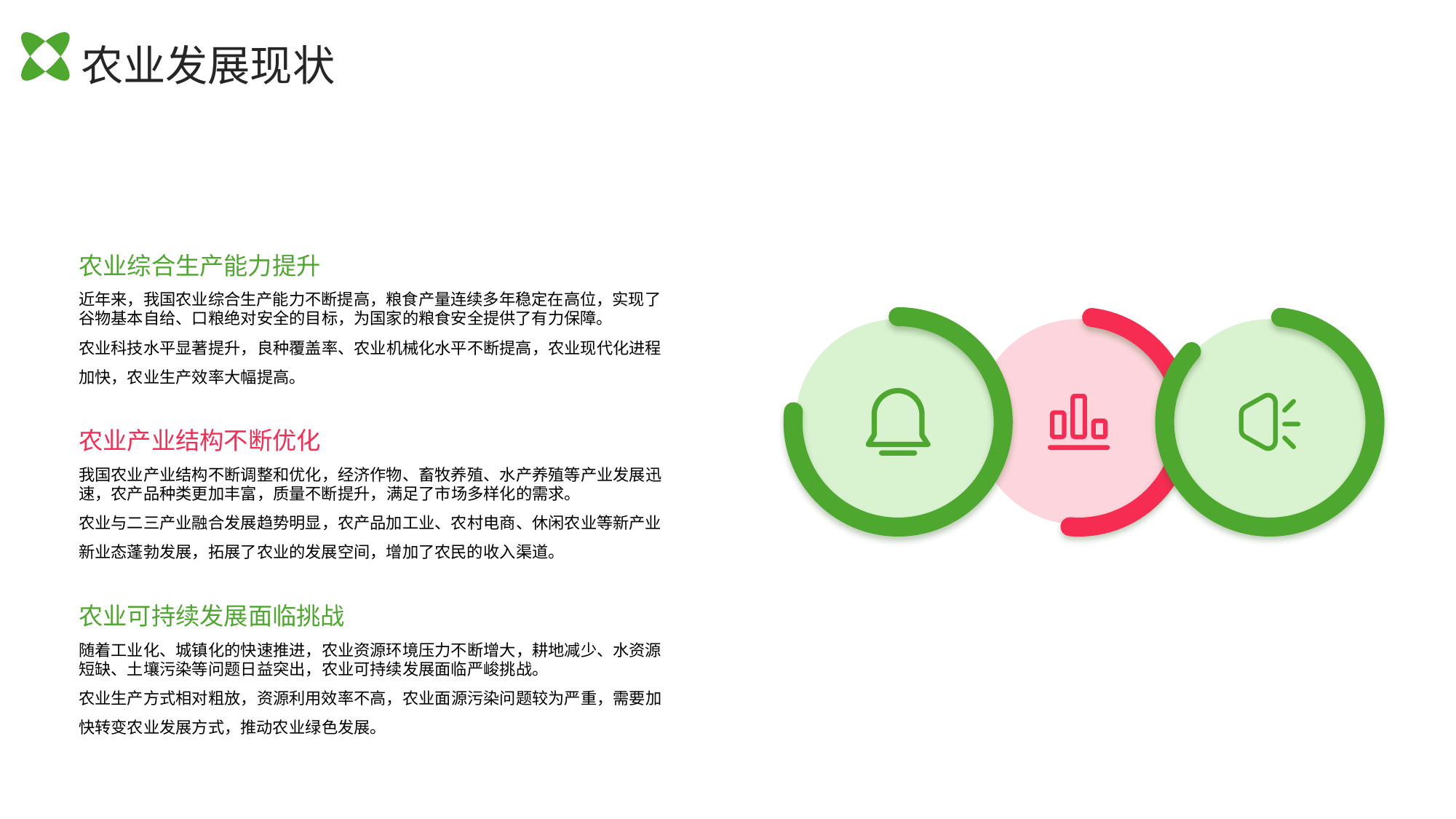

农业发展现状

农业综合生产能力提升
近年来，我国农业综合生产能力不断提高，粮食产量连续多年稳定在高位，实现了谷物基本自给、口粮绝对安全的目标，为国家的粮食安全提供了有力保障。
农业科技水平显著提升，良种覆盖率、农业机械化水平不断提高，农业现代化进程加快，农业生产效率大幅提高。

农业产业结构不断优化
我国农业产业结构不断调整和优化，经济作物、畜牧养殖、水产养殖等产业发展迅速，农产品种类更加丰富，质量不断提升，满足了市场多样化的需求。
农业与二三产业融合发展趋势明显，农产品加工业、农村电商、休闲农业等新产业新业态蓬勃发展，拓展了农业的发展空间，增加了农民的收入渠道。
农业可持续发展面临挑战
随着工业化、城镇化的快速推进，农业资源环境压力不断增大，耕地减少、水资源短缺、土壤污染等问题日益突出，农业可持续发展面临严峻挑战。
农业生产方式相对粗放，资源利用效率不高，农业面源污染问题较为严重，需要加快转变农业发展方式，推动农业绿色发展。